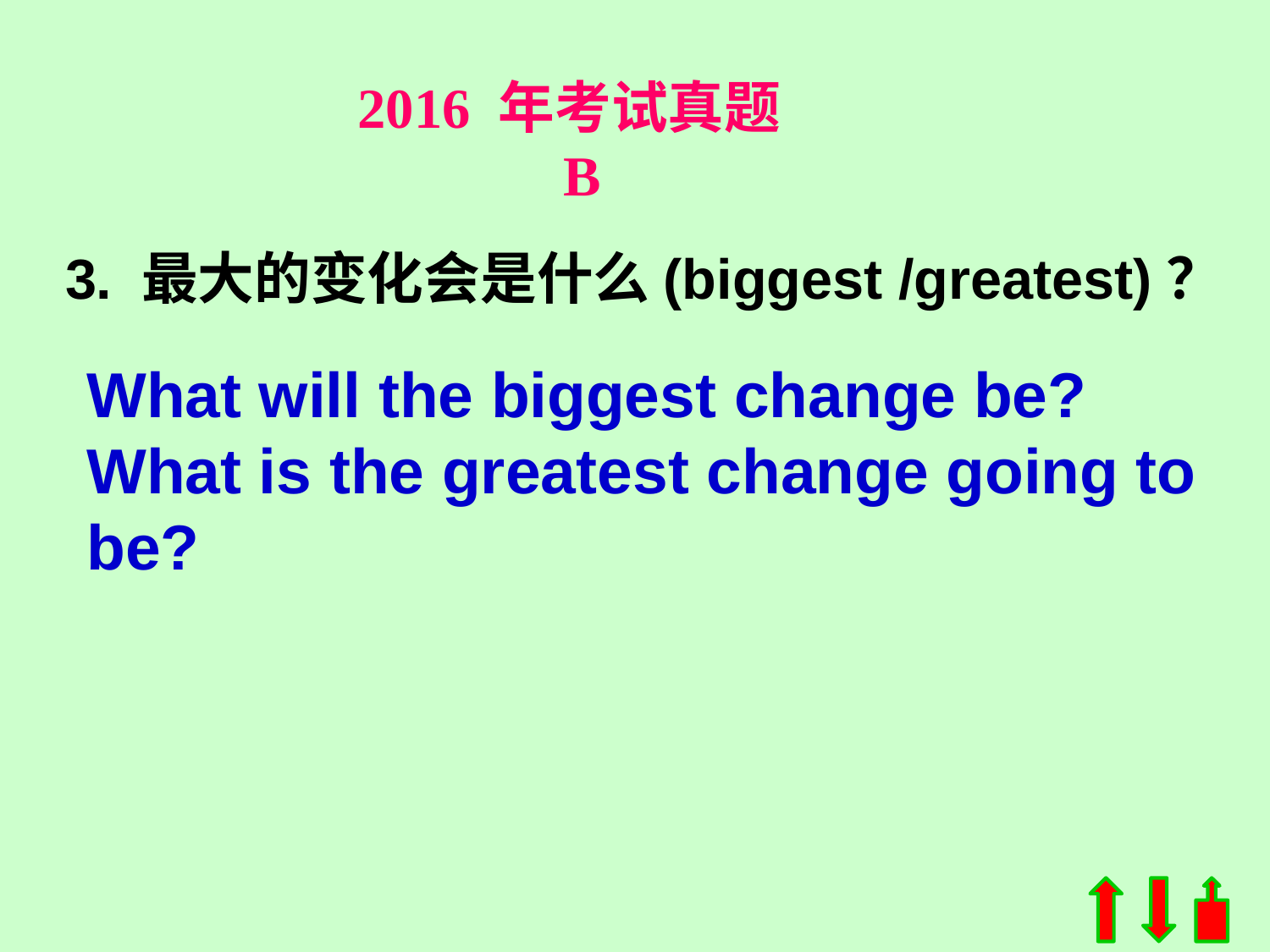

2016 年考试真题   B
3. 最大的变化会是什么(biggest /greatest)？
What will the biggest change be?
What is the greatest change going to be?